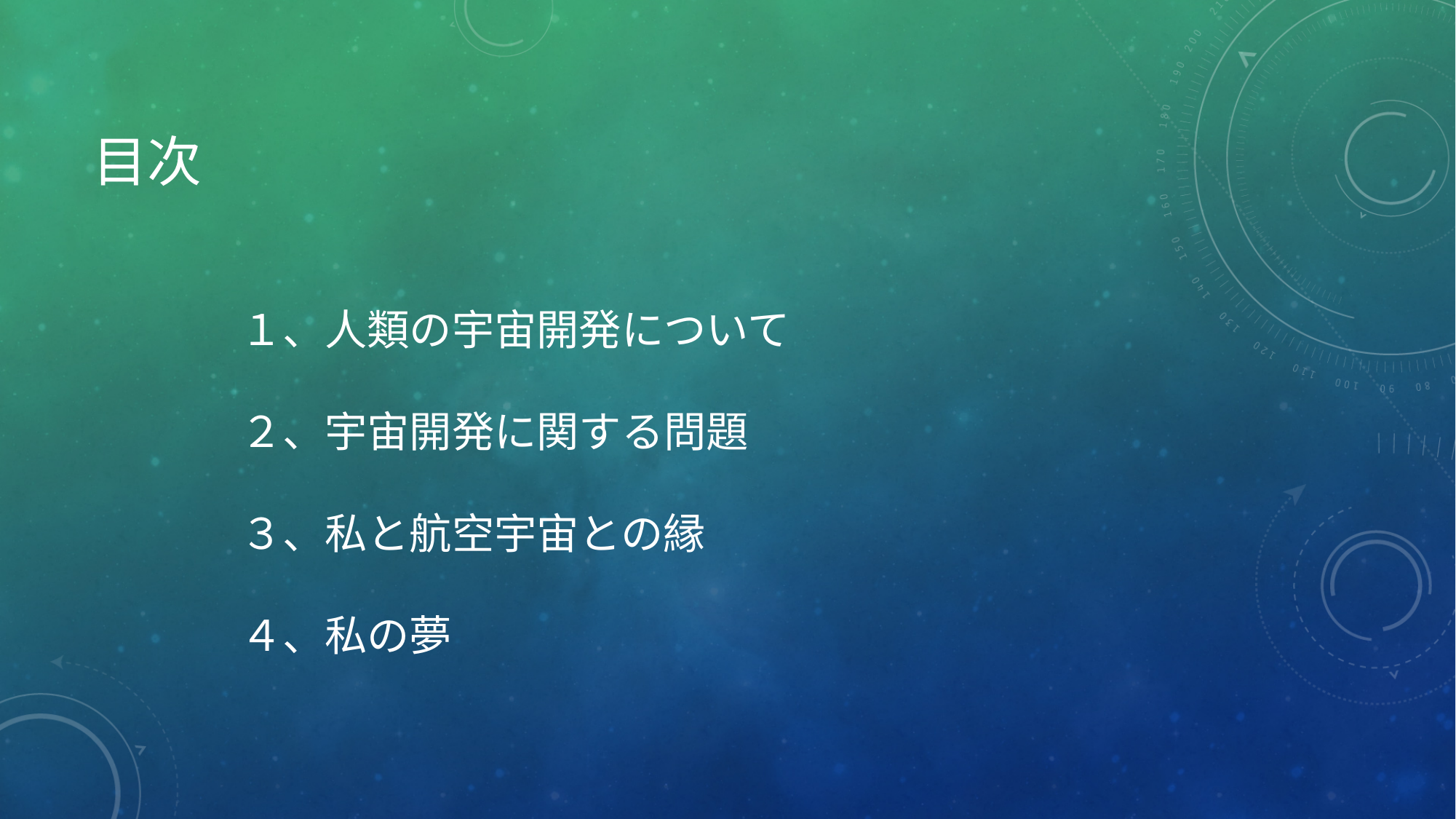

# 目次
１、人類の宇宙開発について
２、宇宙開発に関する問題
３、私と航空宇宙との縁
４、私の夢